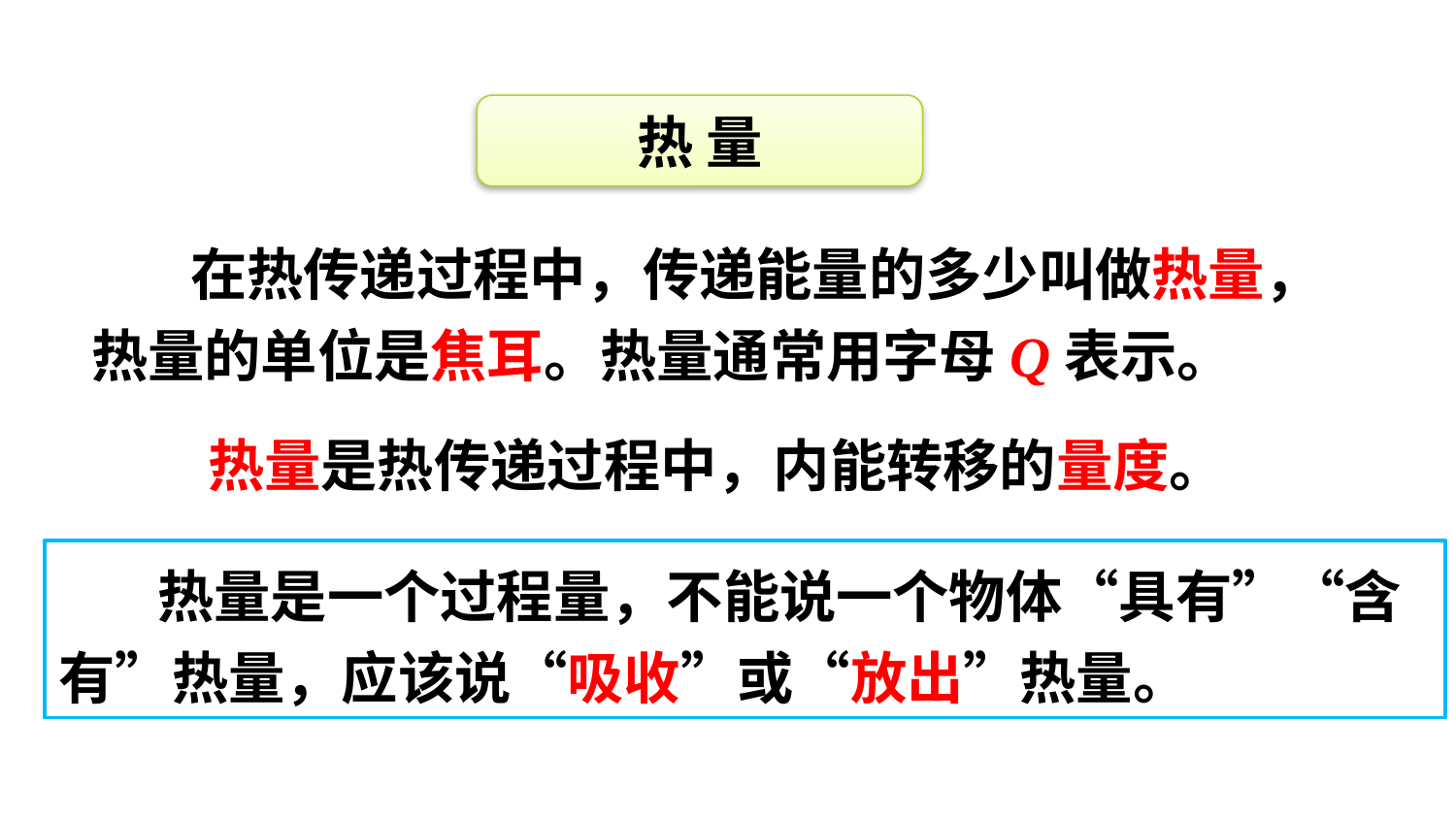

热 量
        在热传递过程中，传递能量的多少叫做热量，热量的单位是焦耳。热量通常用字母Q表示。
     热量是热传递过程中，内能转移的量度。
        热量是一个过程量，不能说一个物体“具有”“含有”热量，应该说“吸收”或“放出”热量。